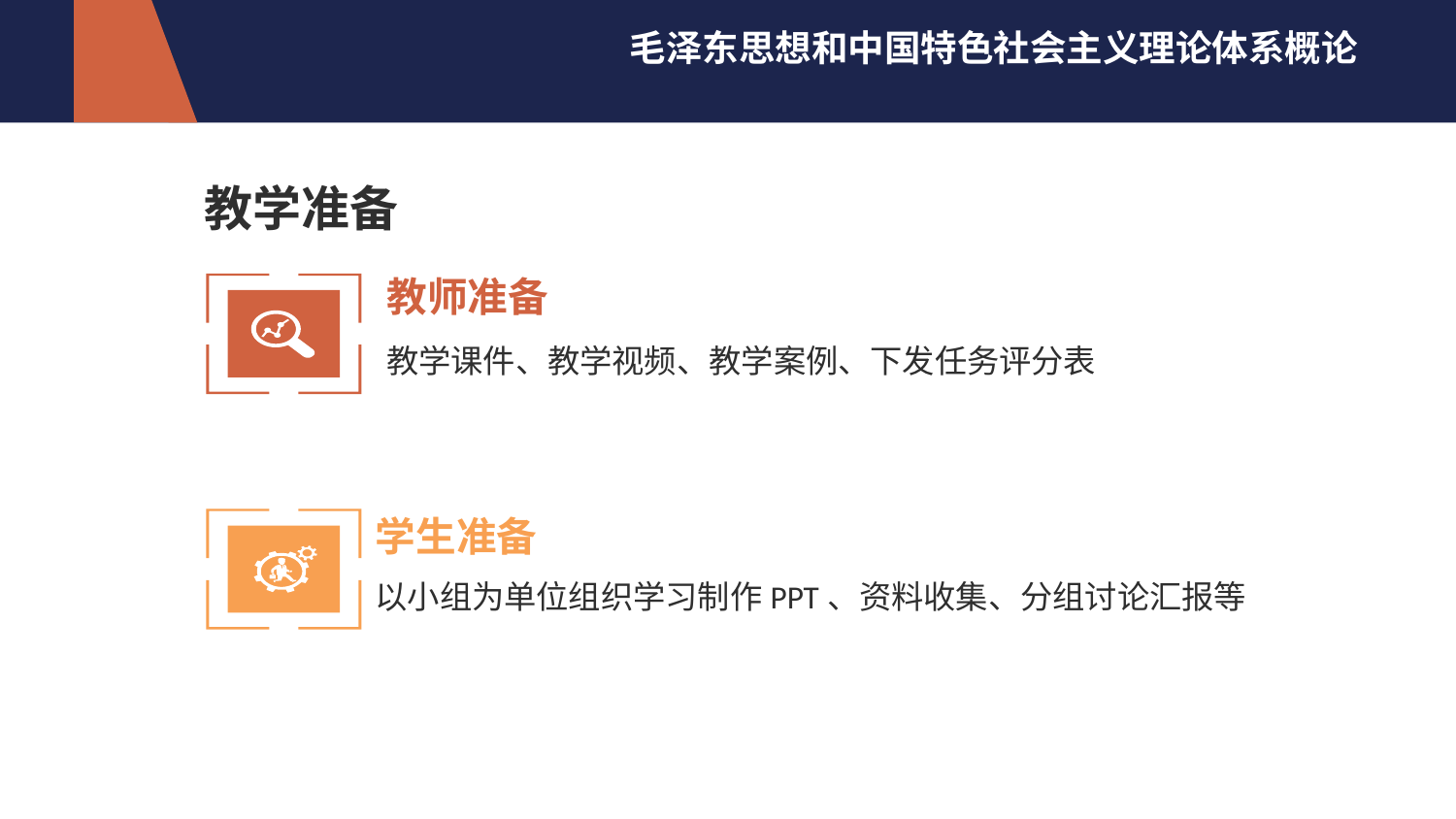

# 教学准备
教师准备

教学课件、教学视频、教学案例、下发任务评分表
学生准备

以小组为单位组织学习制作PPT、资料收集、分组讨论汇报等